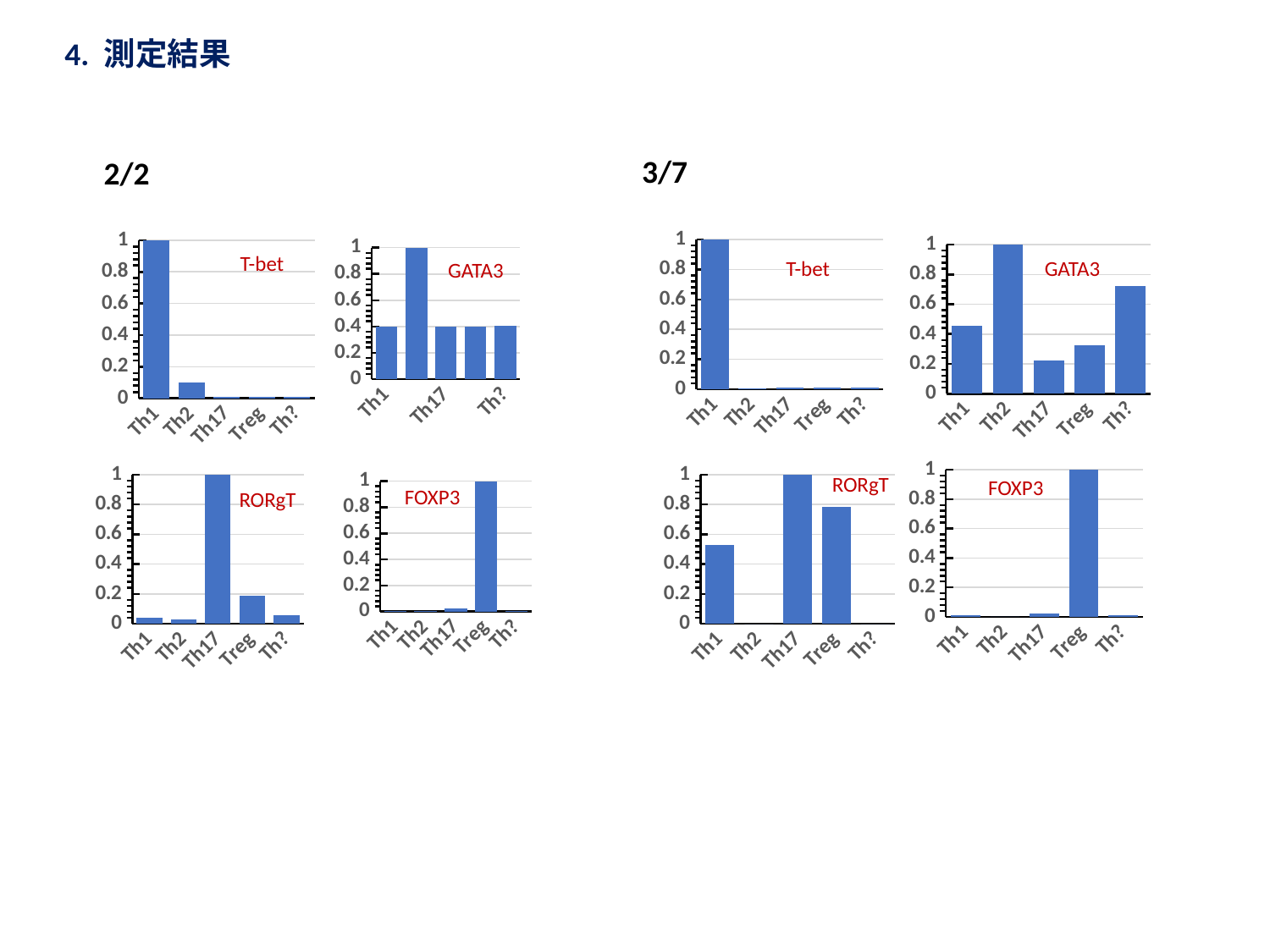

4. 測定結果
3/7
2/2

### Chart

| Category |  |
|---|---|
| Th1 | 1.0 |
| Th2 | 0.003 |
| Th17 | 0.01 |
| Treg | 0.013 |
| Th? | 0.011 |

### Chart

| Category |  |
|---|---|
| Th1 | 1.0 |
| Th2 | 0.099827096 |
| Th17 | 0.008799269 |
| Treg | 0.011899653 |
| Th? | 0.011228231 |

### Chart

| Category |  |
|---|---|
| Th1 | 0.39853495 |
| Th2 | 1.0 |
| Th17 | 0.39766258 |
| Treg | 0.39671552 |
| Th? | 0.4059125 |

### Chart

| Category |  |
|---|---|
| Th1 | 0.455 |
| Th2 | 1.0 |
| Th17 | 0.224 |
| Treg | 0.324 |
| Th? | 0.725 |
T-bet
T-bet
GATA3
GATA3

### Chart

| Category |  |
|---|---|
| Th1 | 0.012 |
| Th2 | 0.0 |
| Th17 | 0.021 |
| Treg | 1.0 |
| Th? | 0.011 |

### Chart

| Category |  |
|---|---|
| Th1 | 0.03876104 |
| Th2 | 0.028497057 |
| Th17 | 1.0 |
| Treg | 0.18739843 |
| Th? | 0.057267953 |

### Chart

| Category |  |
|---|---|
| Th1 | 0.0041340482 |
| Th2 | 0.0033642799 |
| Th17 | 0.025549693 |
| Treg | 1.0 |
| Th? | 0.0041175727 |

### Chart

| Category |  |
|---|---|
| Th1 | 0.531 |
| Th2 | 0.0 |
| Th17 | 1.0 |
| Treg | 0.785 |
| Th? | 0.0 |
RORgT
FOXP3
FOXP3
RORgT